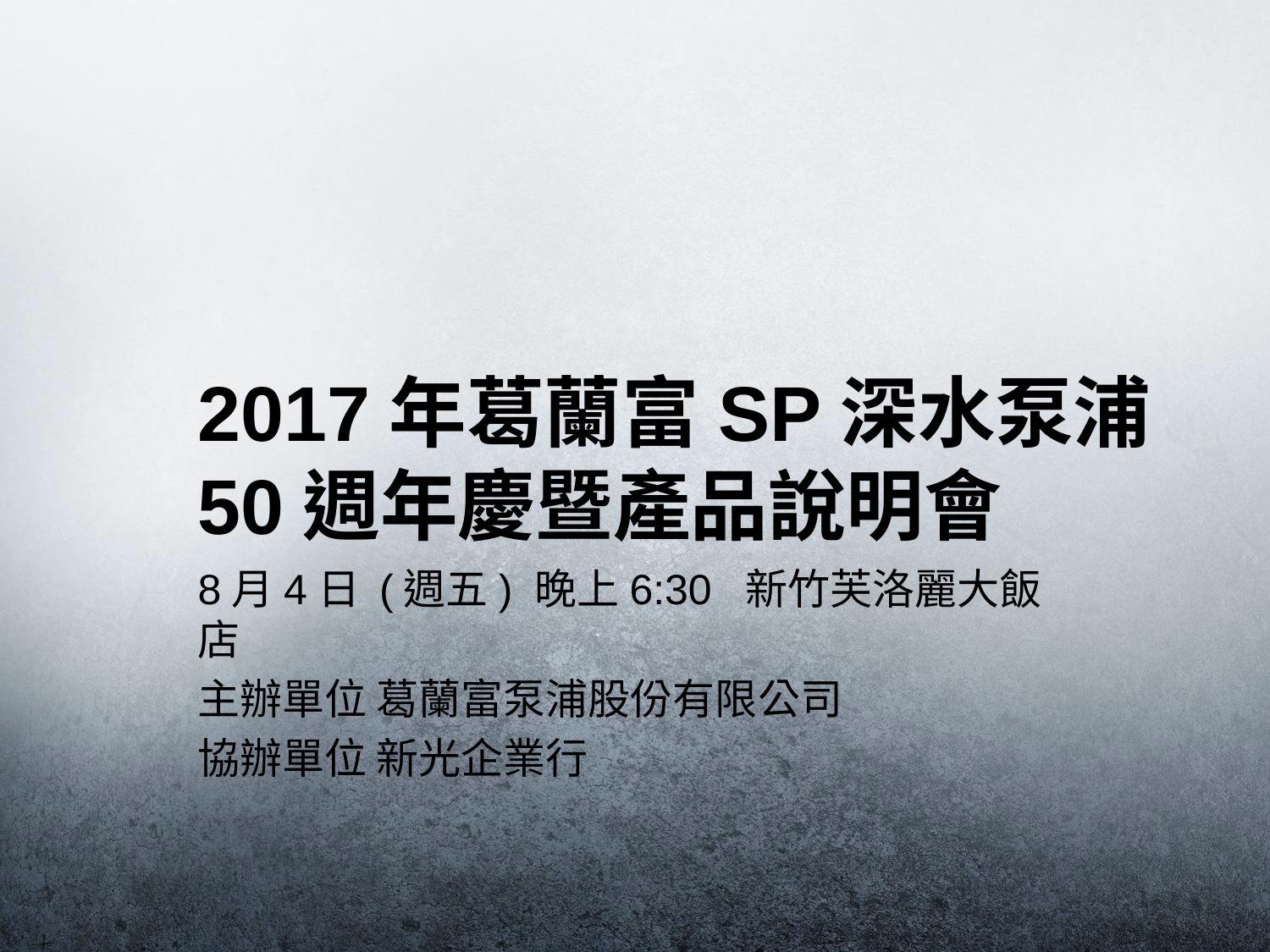

# 2017年葛蘭富SP深水泵浦 50週年慶暨產品說明會
8月4日 (週五) 晚上6:30  新竹芙洛麗大飯店
主辦單位 葛蘭富泵浦股份有限公司
協辦單位 新光企業行